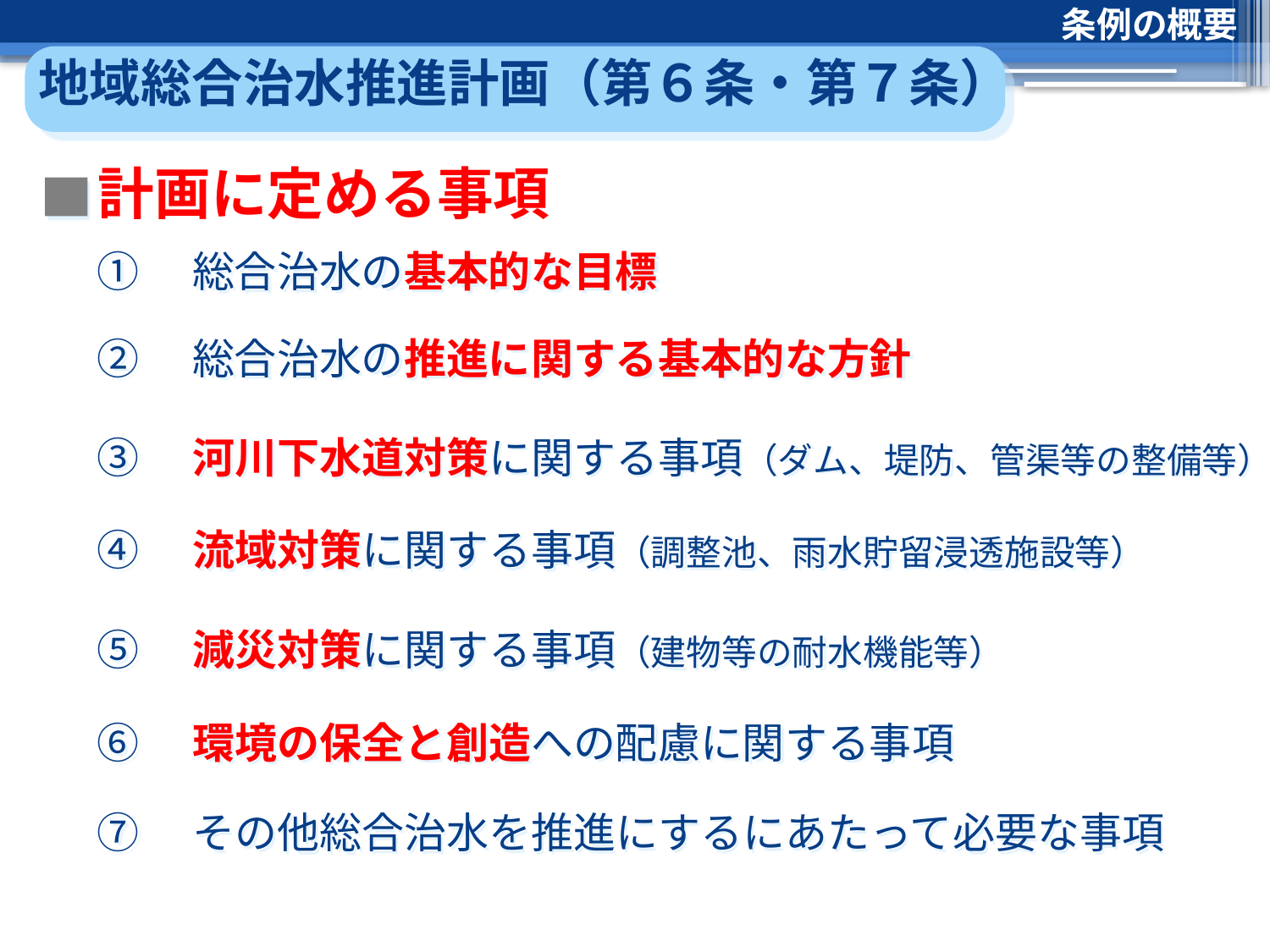

条例の概要

地域総合治水推進計画（第６条・第７条）
計画に定める事項

①　総合治水の基本的な目標
②　総合治水の推進に関する基本的な方針
③　河川下水道対策に関する事項（ダム、堤防、管渠等の整備等）
④　流域対策に関する事項（調整池、雨水貯留浸透施設等）
⑤　減災対策に関する事項（建物等の耐水機能等）
⑥　環境の保全と創造への配慮に関する事項
⑦　その他総合治水を推進にするにあたって必要な事項